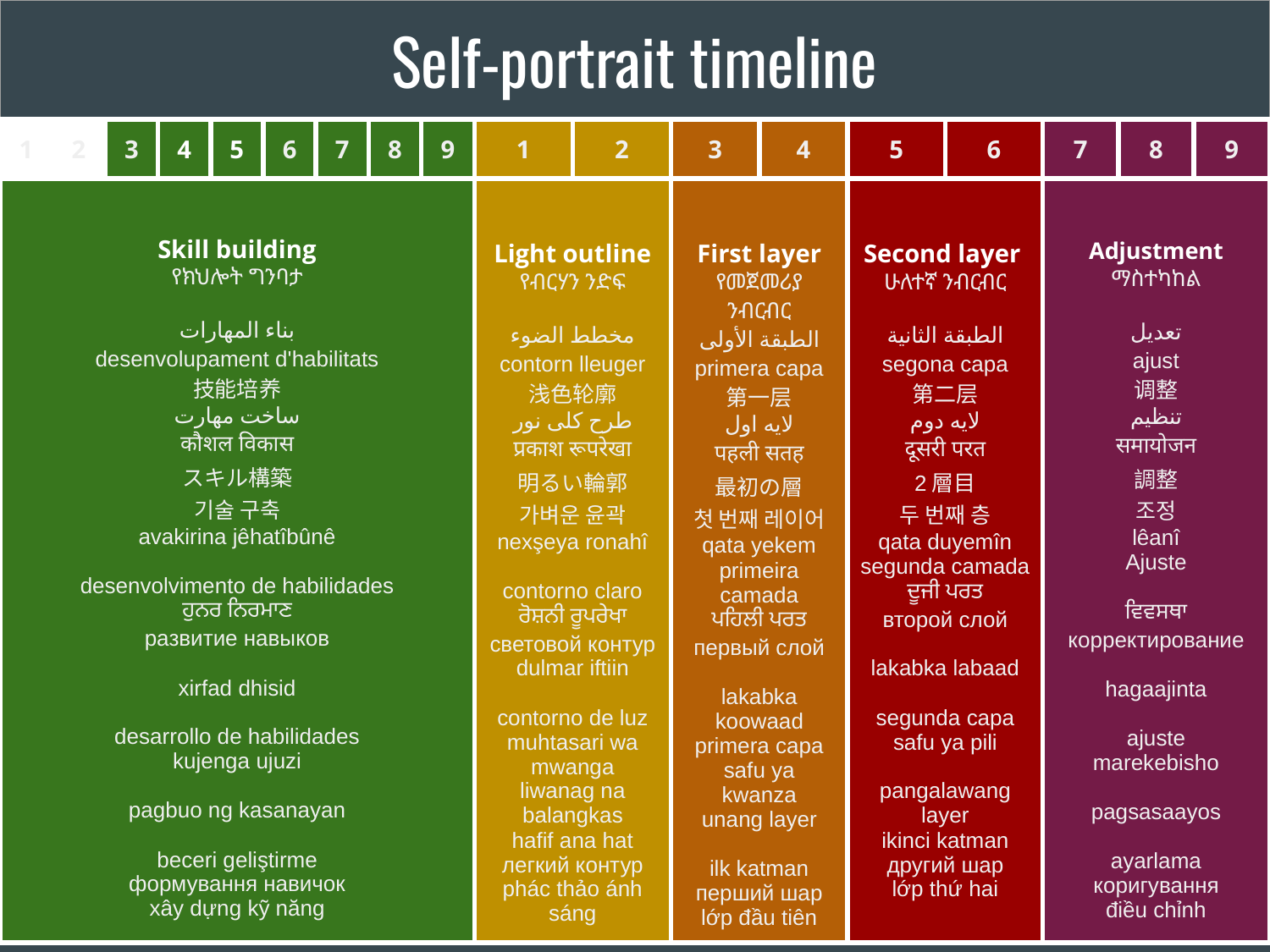

| Self-portrait timeline |  |  |  |  |  |  |  |  |  |  |  |  |  |  |  |  |  |
| --- | --- | --- | --- | --- | --- | --- | --- | --- | --- | --- | --- | --- | --- | --- | --- | --- | --- |
| 1 | 2 | 3 | 4 | 5 | 6 | 7 | 8 | 9 | 1 | 2 | 3 | 4 | 5 | 6 | 7 | 8 | 9 |
| Skill building የክህሎት ግንባታ بناء المهارات desenvolupament d'habilitats 技能培养 ساخت مهارت कौशल विकास スキル構築 기술 구축 avakirina jêhatîbûnê desenvolvimento de habilidades ਹੁਨਰ ਨਿਰਮਾਣ развитие навыков xirfad dhisid desarrollo de habilidades kujenga ujuzi pagbuo ng kasanayan beceri geliştirme формування навичок xây dựng kỹ năng |  |  |  |  |  |  |  |  | Light outline የብርሃን ንድፍ مخطط الضوء contorn lleuger 浅色轮廓 طرح کلی نور प्रकाश रूपरेखा 明るい輪郭 가벼운 윤곽 nexşeya ronahî contorno claro ਰੋਸ਼ਨੀ ਰੂਪਰੇਖਾ световой контур dulmar iftiin contorno de luz muhtasari wa mwanga liwanag na balangkas hafif ana hat легкий контур phác thảo ánh sáng |  | First layer የመጀመሪያ ንብርብር الطبقة الأولى primera capa 第一层 لایه اول पहली सतह 最初の層 첫 번째 레이어 qata yekem primeira camada ਪਹਿਲੀ ਪਰਤ первый слой lakabka koowaad primera capa safu ya kwanza unang layer ilk katman перший шар lớp đầu tiên |  | Second layer ሁለተኛ ንብርብር الطبقة الثانية segona capa 第二层 لایه دوم दूसरी परत 2層目 두 번째 층 qata duyemîn segunda camada ਦੂਜੀ ਪਰਤ второй слой lakabka labaad segunda capa safu ya pili pangalawang layer ikinci katman другий шар lớp thứ hai |  | Adjustment ማስተካከል تعديل ajust 调整 تنظیم समायोजन 調整 조정 lêanî Ajuste ਵਿਵਸਥਾ корректирование hagaajinta ajuste marekebisho pagsasaayos ayarlama коригування điều chỉnh |  |  |